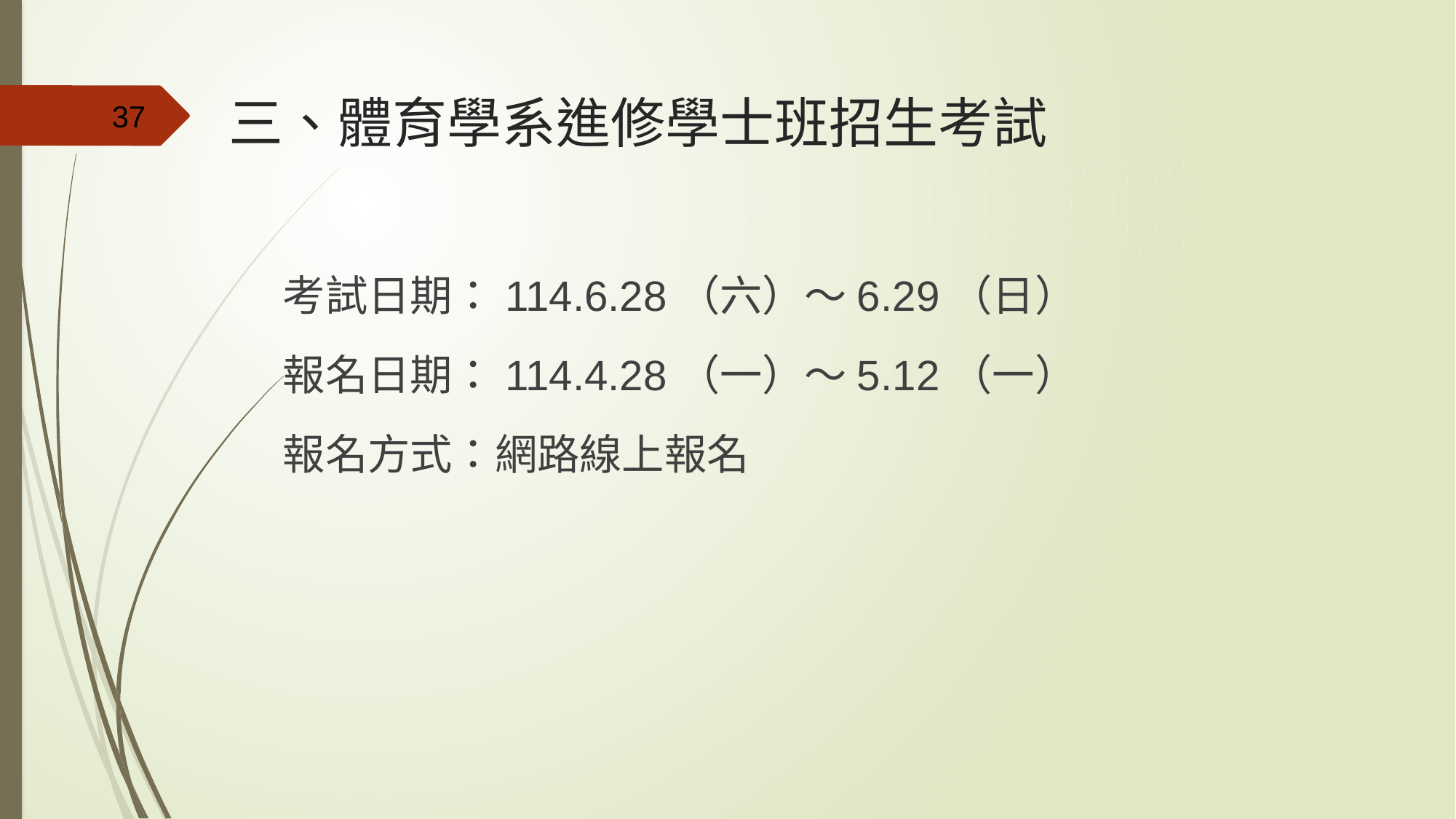

# 三、體育學系進修學士班招生考試
37
考試日期：114.6.28（六）～6.29（日）
報名日期：114.4.28（一）～5.12（一）
報名方式：網路線上報名